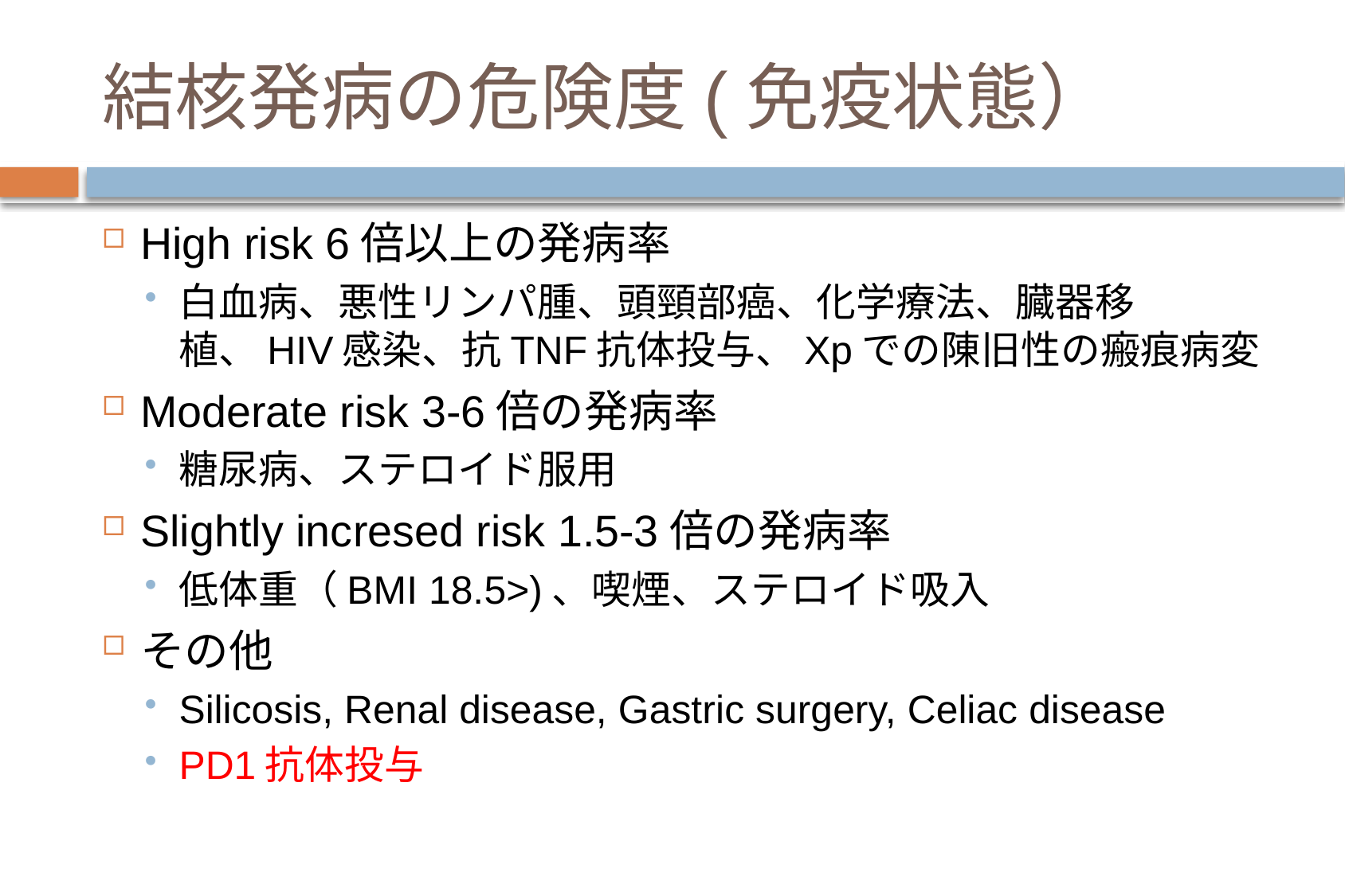

# 結核発病の危険度(免疫状態）
High risk 6倍以上の発病率
白血病、悪性リンパ腫、頭頸部癌、化学療法、臓器移植、HIV感染、抗TNF抗体投与、Xpでの陳旧性の瘢痕病変
Moderate risk 3-6倍の発病率
糖尿病、ステロイド服用
Slightly incresed risk 1.5-3倍の発病率
低体重（BMI 18.5>)、喫煙、ステロイド吸入
その他
Silicosis, Renal disease, Gastric surgery, Celiac disease
PD1抗体投与